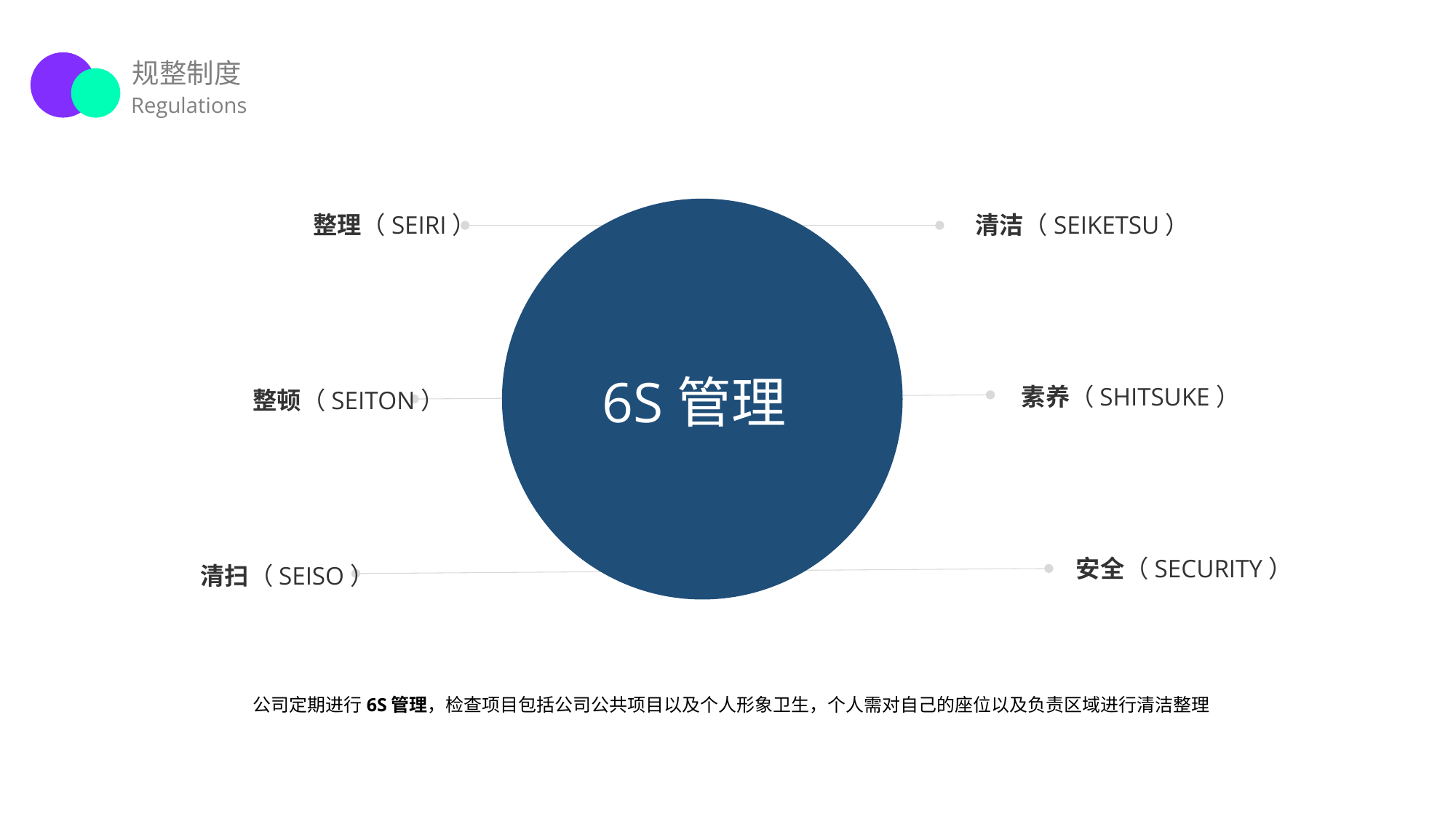

规整制度
Regulations

整理（SEIRI）
清洁（SEIKETSU）
6S管理
素养（SHITSUKE）
整顿（SEITON）
安全（SECURITY）
清扫（SEISO）
公司定期进行6S管理，检查项目包括公司公共项目以及个人形象卫生，个人需对自己的座位以及负责区域进行清洁整理